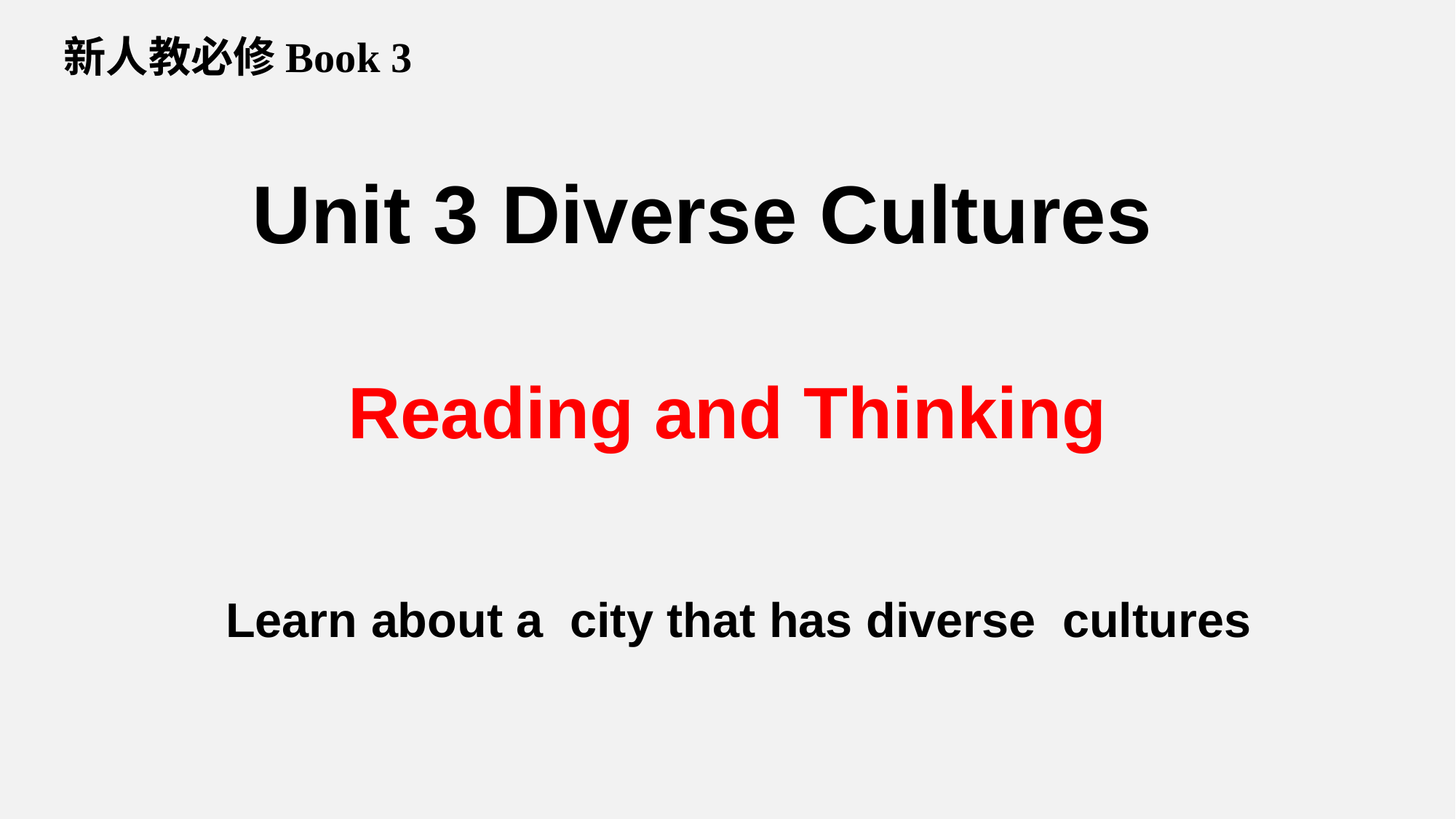

新人教必修Book 3
Unit 3 Diverse Cultures
Reading and Thinking
         Learn about a  city that has diverse  cultures